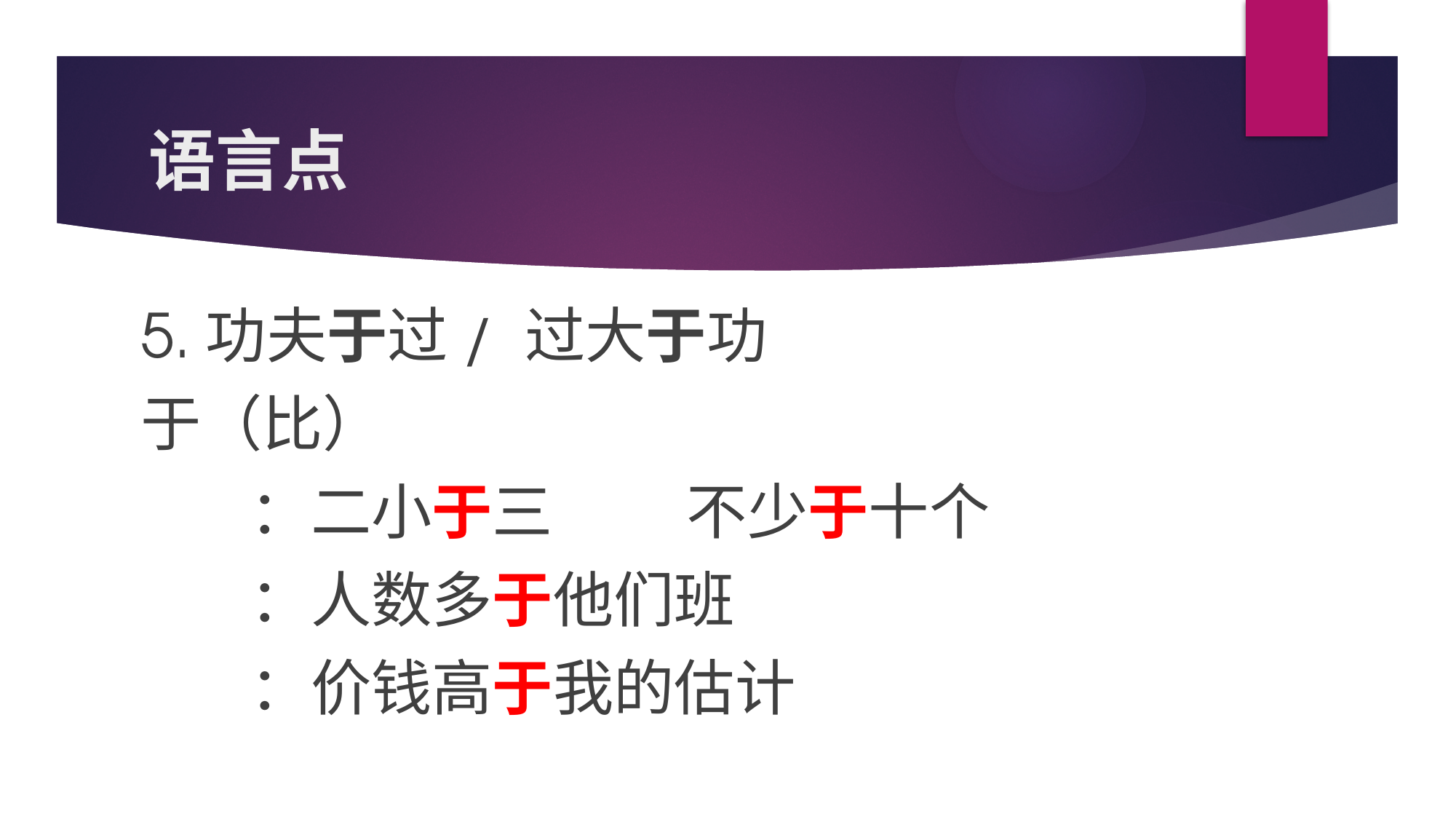

# 语言点
5.功夫于过/ 过大于功
于（比）
	：二小于三		不少于十个
	：人数多于他们班
	：价钱高于我的估计